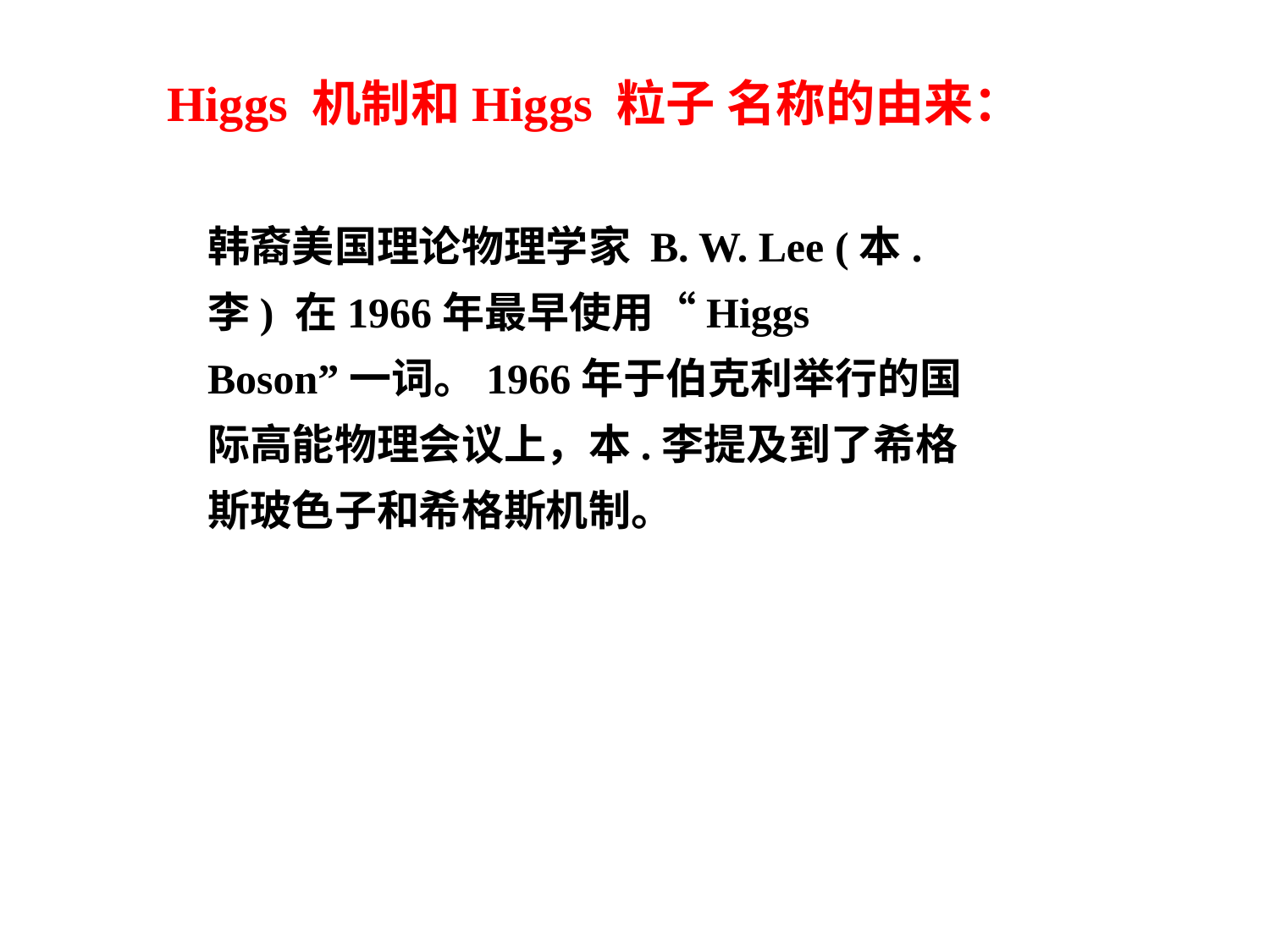

Higgs 机制和Higgs 粒子 名称的由来：
韩裔美国理论物理学家 B. W. Lee (本.李) 在1966年最早使用“Higgs Boson”一词。1966年于伯克利举行的国际高能物理会议上，本.李提及到了希格斯玻色子和希格斯机制。